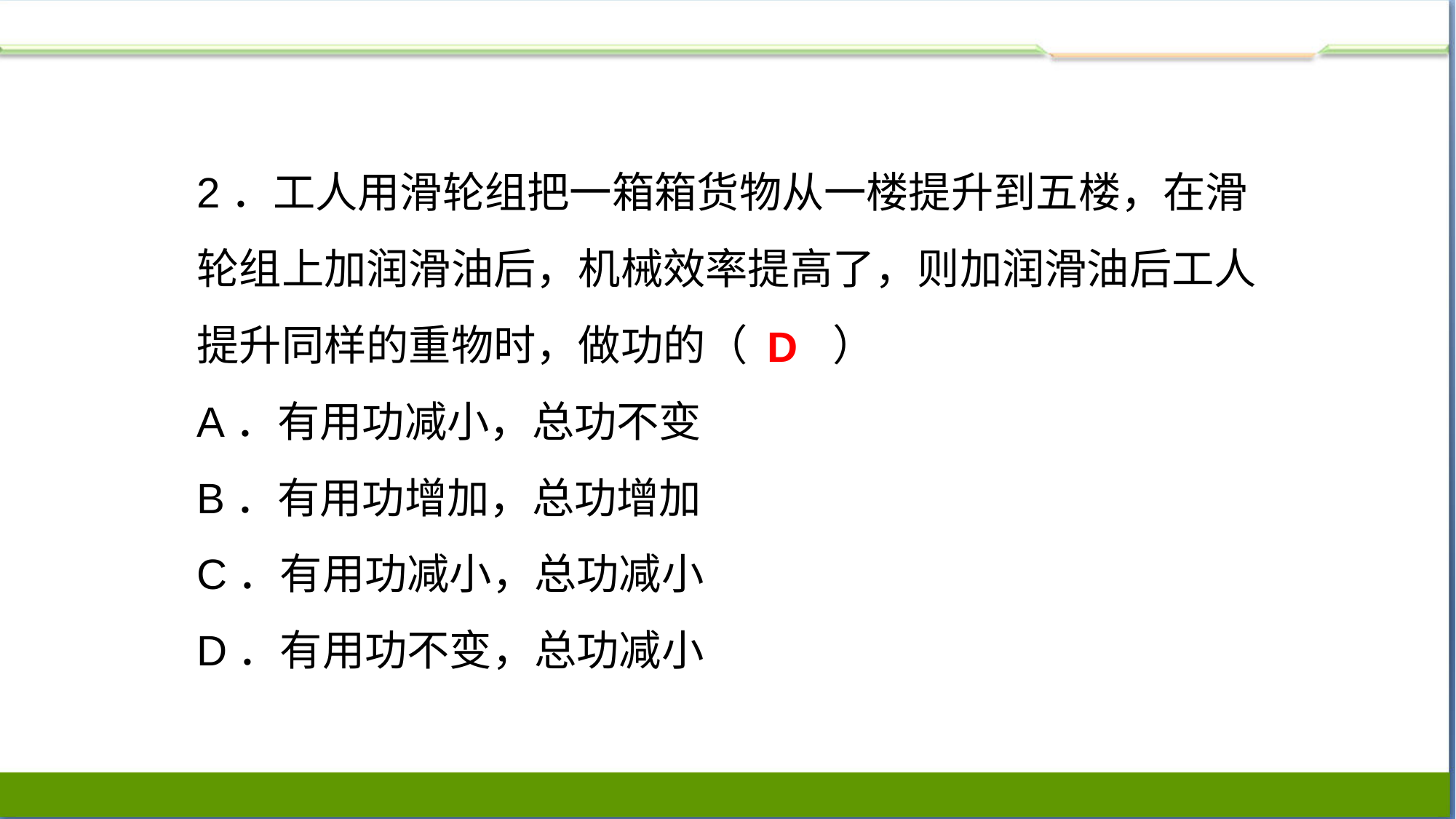

2．工人用滑轮组把一箱箱货物从一楼提升到五楼，在滑轮组上加润滑油后，机械效率提高了，则加润滑油后工人提升同样的重物时，做功的（　　）
A．有用功减小，总功不变
B．有用功增加，总功增加
C．有用功减小，总功减小
D．有用功不变，总功减小
 D